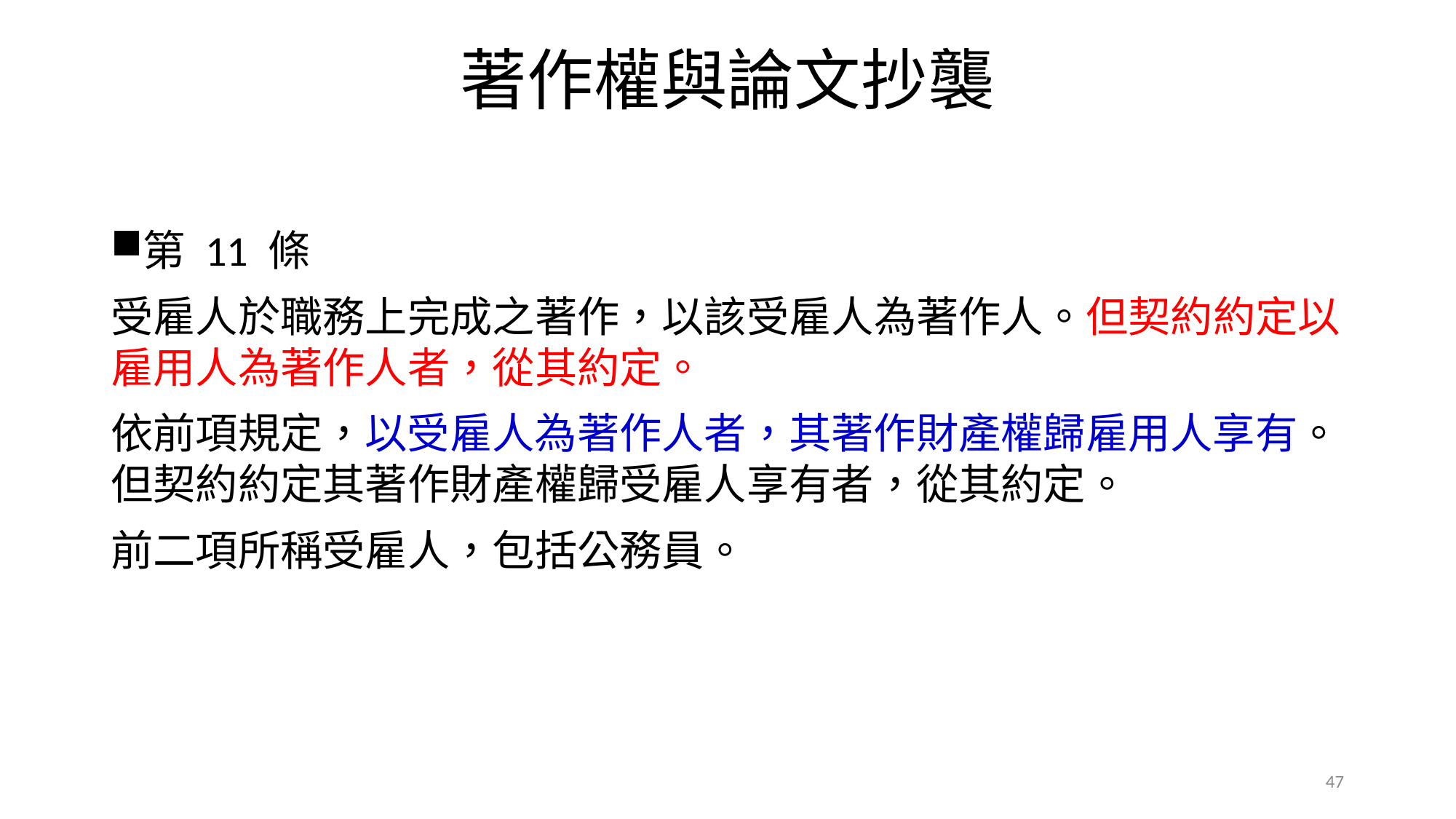

# 著作權與論文抄襲
第 11 條
受雇人於職務上完成之著作，以該受雇人為著作人。但契約約定以雇用人為著作人者，從其約定。
依前項規定，以受雇人為著作人者，其著作財產權歸雇用人享有。但契約約定其著作財產權歸受雇人享有者，從其約定。
前二項所稱受雇人，包括公務員。
47